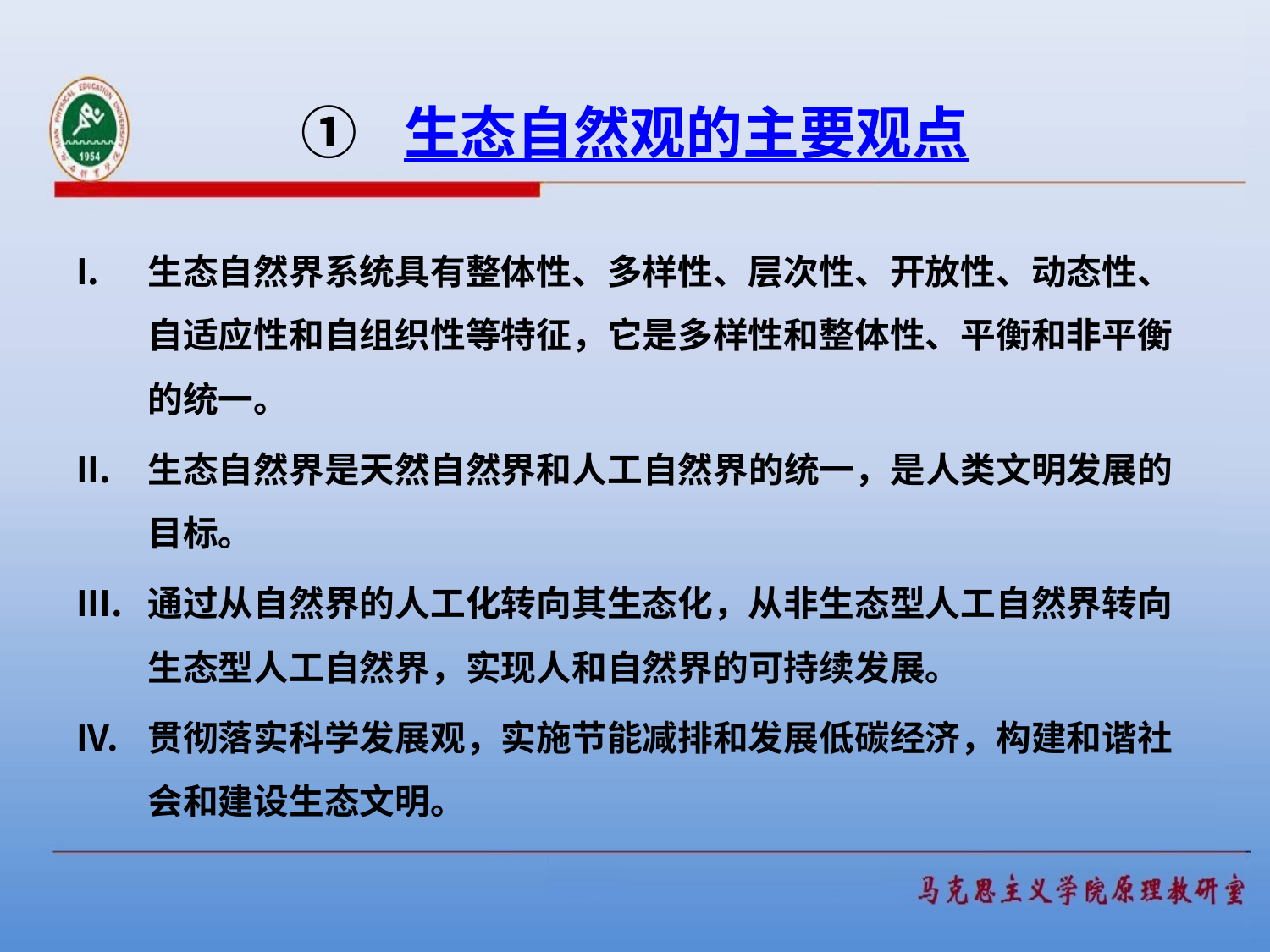

# 生态自然观的主要观点
生态自然界系统具有整体性、多样性、层次性、开放性、动态性、自适应性和自组织性等特征，它是多样性和整体性、平衡和非平衡的统一。
生态自然界是天然自然界和人工自然界的统一，是人类文明发展的目标。
通过从自然界的人工化转向其生态化，从非生态型人工自然界转向生态型人工自然界，实现人和自然界的可持续发展。
贯彻落实科学发展观，实施节能减排和发展低碳经济，构建和谐社会和建设生态文明。